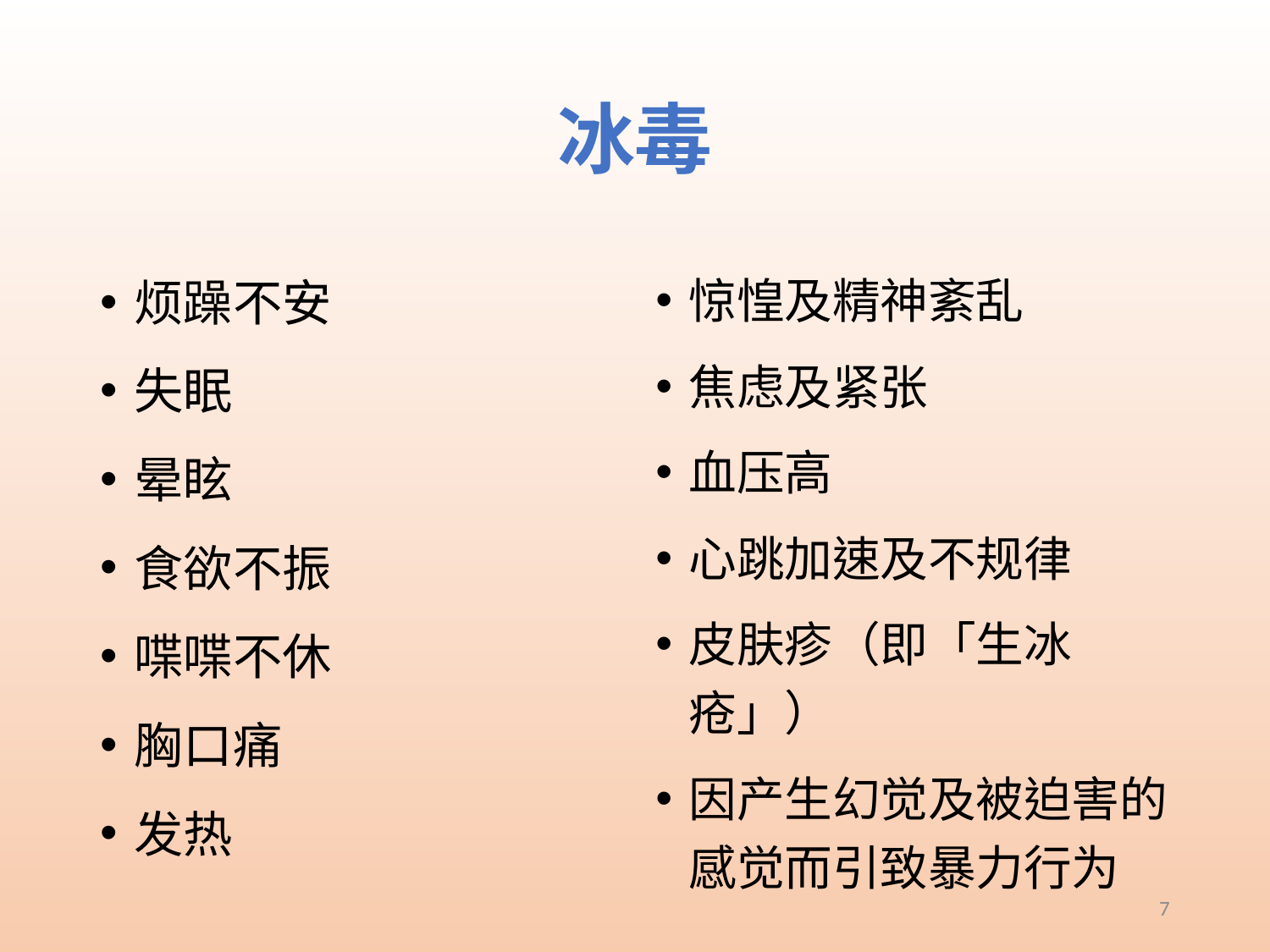

# 冰毒
烦躁不安
失眠
晕眩
食欲不振
喋喋不休
胸口痛
发热

惊惶及精神紊乱
焦虑及紧张
血压高
心跳加速及不规律
皮肤疹（即「生冰疮」）
因产生幻觉及被迫害的感觉而引致暴力行为

7